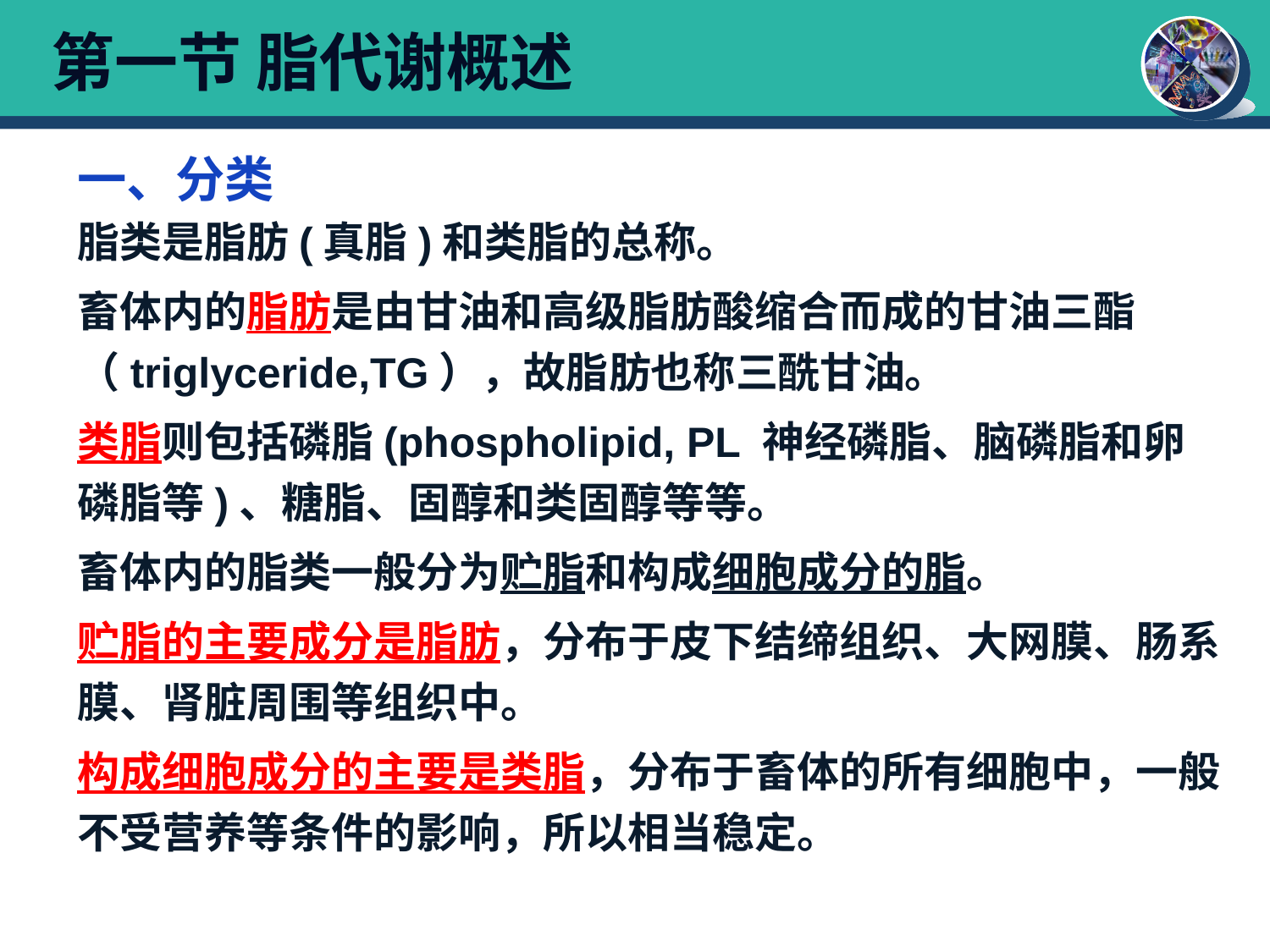

# 第一节 脂代谢概述
一、分类
脂类是脂肪(真脂)和类脂的总称。
畜体内的脂肪是由甘油和高级脂肪酸缩合而成的甘油三酯（triglyceride,TG），故脂肪也称三酰甘油。
类脂则包括磷脂(phospholipid, PL 神经磷脂、脑磷脂和卵磷脂等)、糖脂、固醇和类固醇等等。
畜体内的脂类一般分为贮脂和构成细胞成分的脂。
贮脂的主要成分是脂肪，分布于皮下结缔组织、大网膜、肠系膜、肾脏周围等组织中。
构成细胞成分的主要是类脂，分布于畜体的所有细胞中，一般不受营养等条件的影响，所以相当稳定。